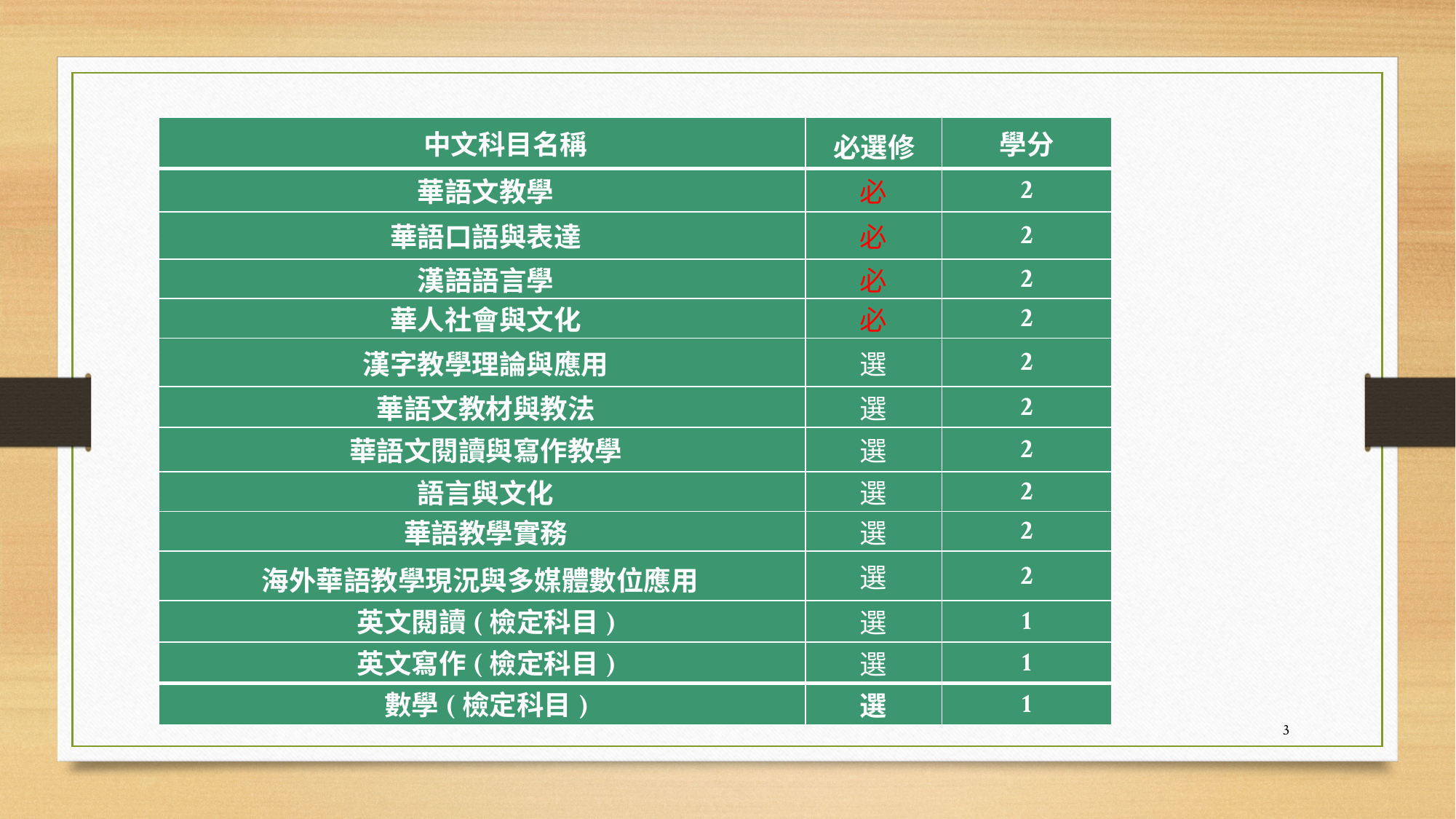

| 中文科目名稱 | 必選修 | 學分 |
| --- | --- | --- |
| 華語文教學 | 必 | 2 |
| 華語口語與表達 | 必 | 2 |
| 漢語語言學 | 必 | 2 |
| 華人社會與文化 | 必 | 2 |
| 漢字教學理論與應用 | 選 | 2 |
| 華語文教材與教法 | 選 | 2 |
| 華語文閱讀與寫作教學 | 選 | 2 |
| 語言與文化 | 選 | 2 |
| 華語教學實務 | 選 | 2 |
| 海外華語教學現況與多媒體數位應用 | 選 | 2 |
| 英文閱讀(檢定科目) | 選 | 1 |
| 英文寫作(檢定科目) | 選 | 1 |
| 數學(檢定科目) | 選 | 1 |
3